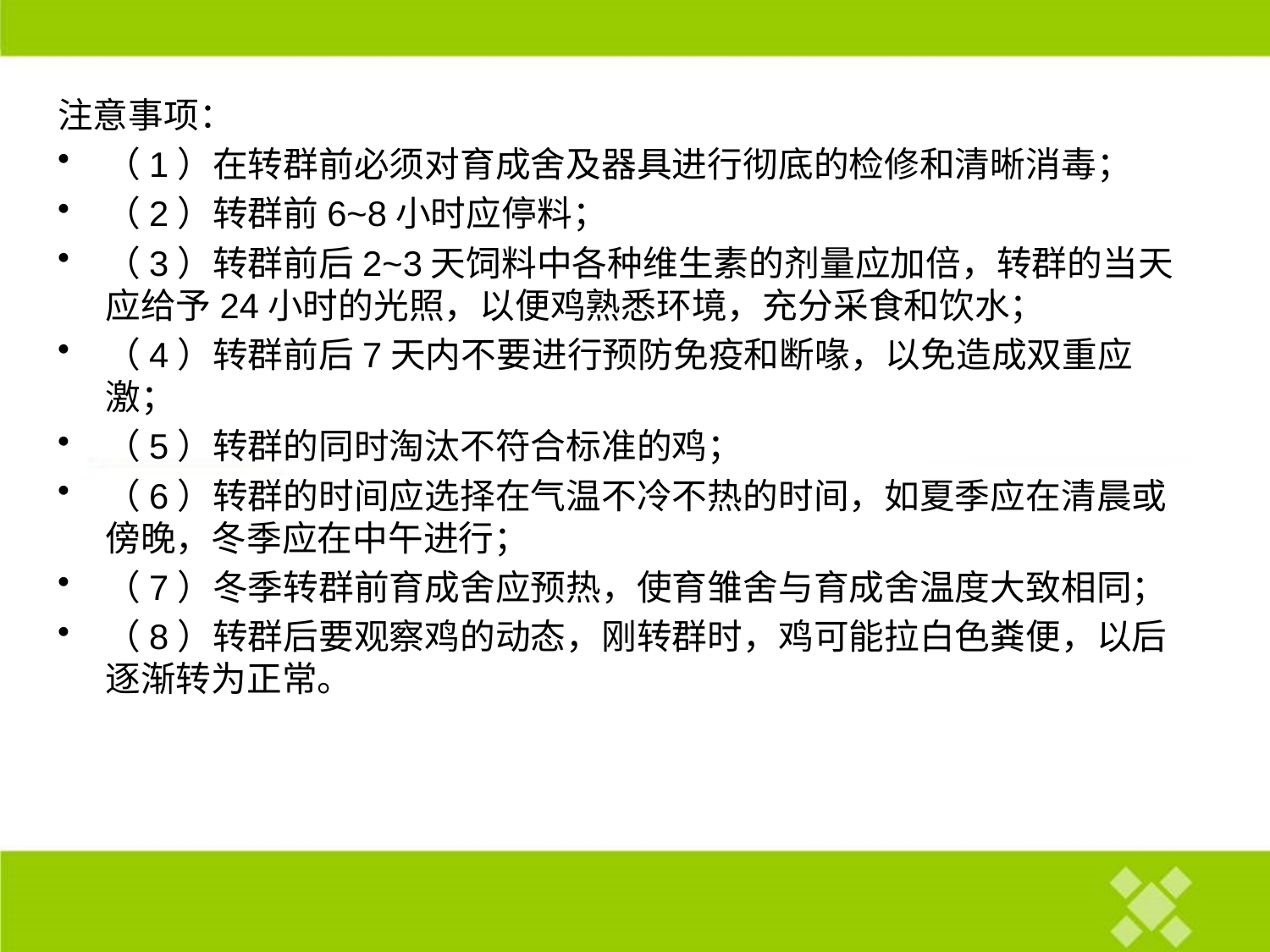

注意事项：
（1）在转群前必须对育成舍及器具进行彻底的检修和清晰消毒；
（2）转群前6~8小时应停料；
（3）转群前后2~3天饲料中各种维生素的剂量应加倍，转群的当天应给予24小时的光照，以便鸡熟悉环境，充分采食和饮水；
（4）转群前后7天内不要进行预防免疫和断喙，以免造成双重应激；
（5）转群的同时淘汰不符合标准的鸡；
（6）转群的时间应选择在气温不冷不热的时间，如夏季应在清晨或傍晚，冬季应在中午进行；
（7）冬季转群前育成舍应预热，使育雏舍与育成舍温度大致相同；
（8）转群后要观察鸡的动态，刚转群时，鸡可能拉白色粪便，以后逐渐转为正常。